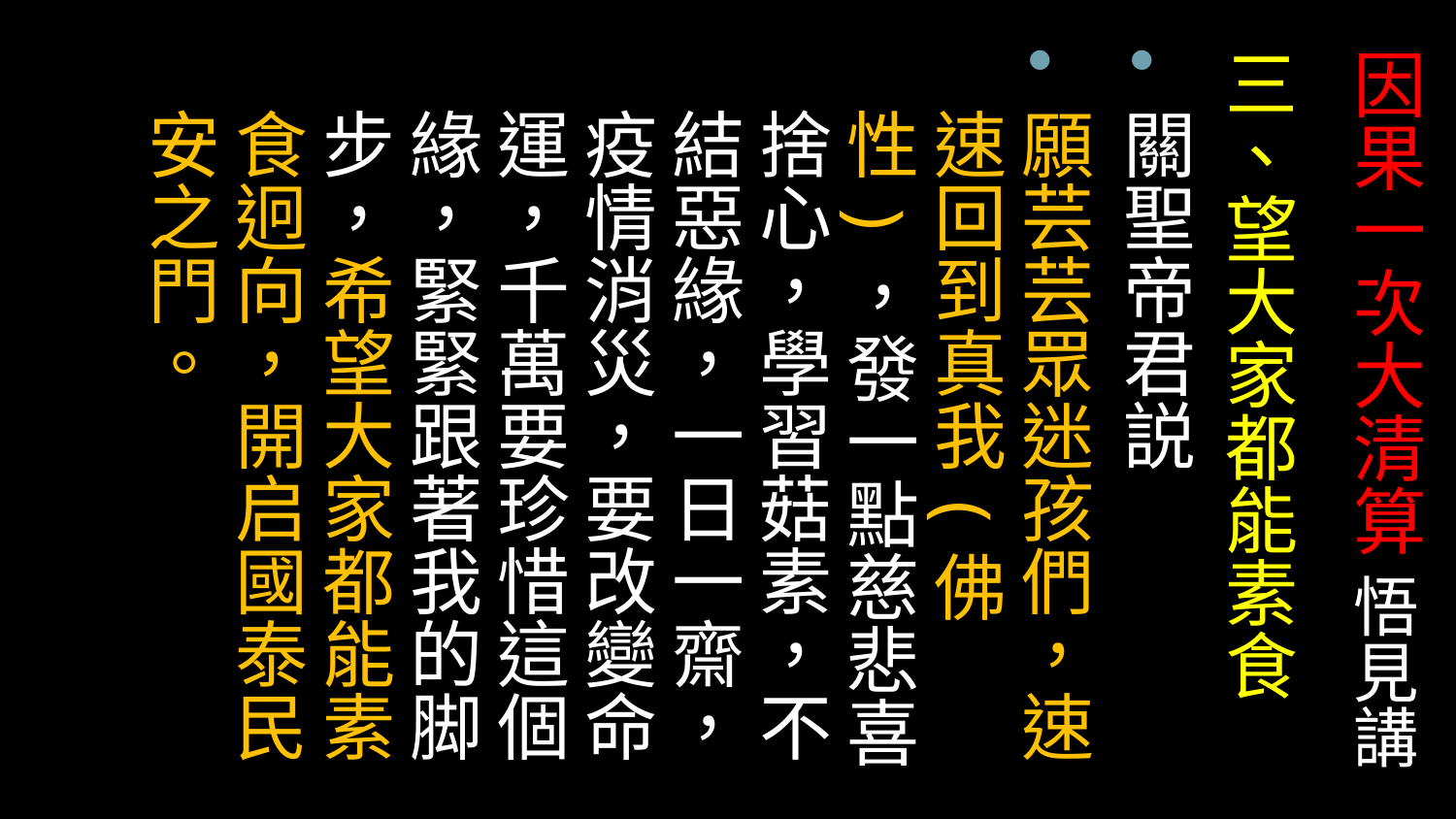

# 因果一次大清算 悟見講
三、望大家都能素食
關聖帝君説
願芸芸眾迷孩們，速速回到真我(佛性)，發一點慈悲喜捨心，學習菇素，不結惡緣，一日一齋，疫情消災，要改變命運，千萬要珍惜這個緣，緊緊跟著我的脚步，希望大家都能素食迥向，開启國泰民安之門。